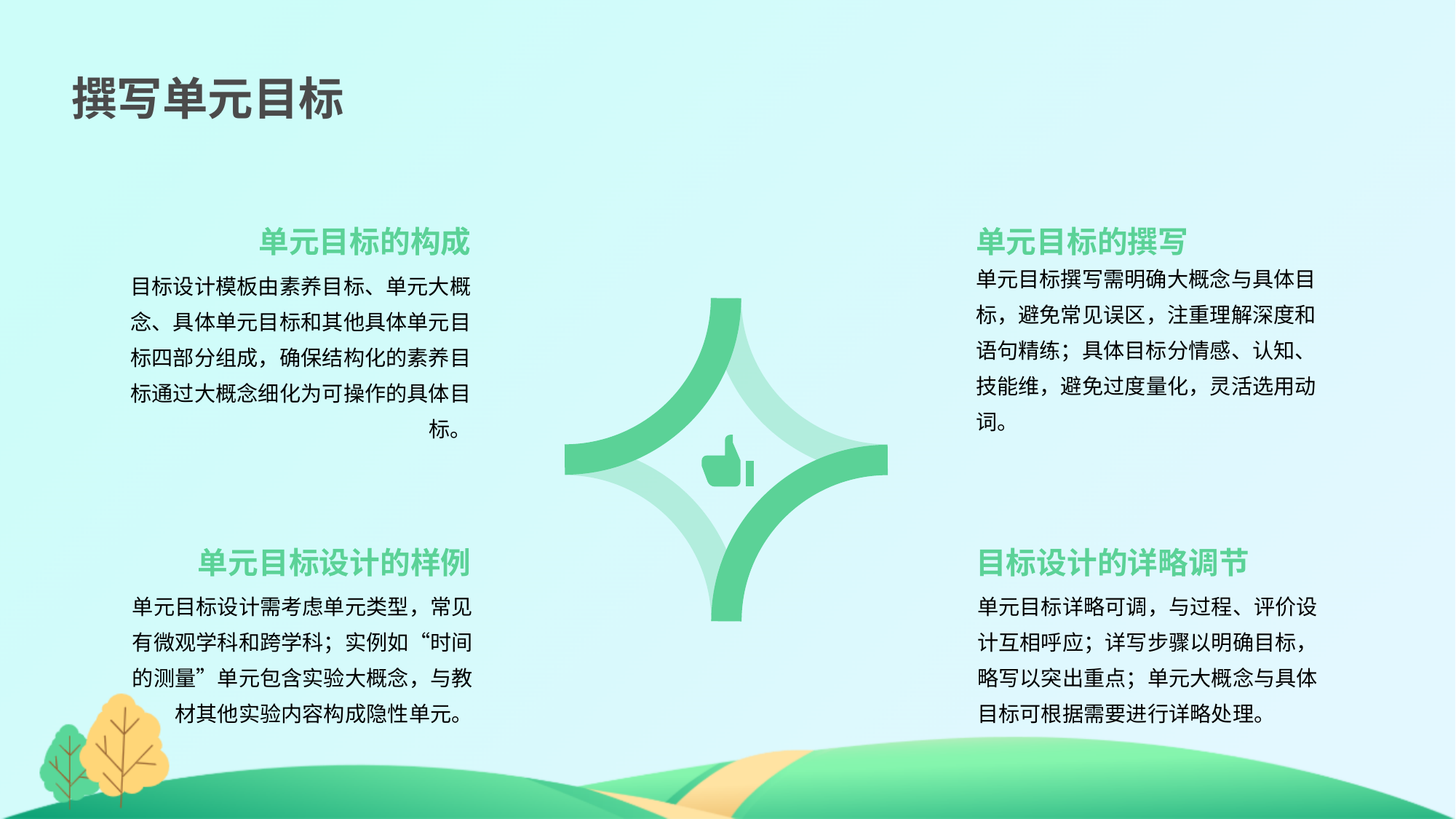

撰写单元目标

单元目标的构成
单元目标的撰写
单元目标撰写需明确大概念与具体目标，避免常见误区，注重理解深度和语句精练；具体目标分情感、认知、技能维，避免过度量化，灵活选用动词。
目标设计模板由素养目标、单元大概念、具体单元目标和其他具体单元目标四部分组成，确保结构化的素养目标通过大概念细化为可操作的具体目标。

单元目标设计的样例
目标设计的详略调节
单元目标设计需考虑单元类型，常见有微观学科和跨学科；实例如“时间的测量”单元包含实验大概念，与教材其他实验内容构成隐性单元。
单元目标详略可调，与过程、评价设计互相呼应；详写步骤以明确目标，略写以突出重点；单元大概念与具体目标可根据需要进行详略处理。